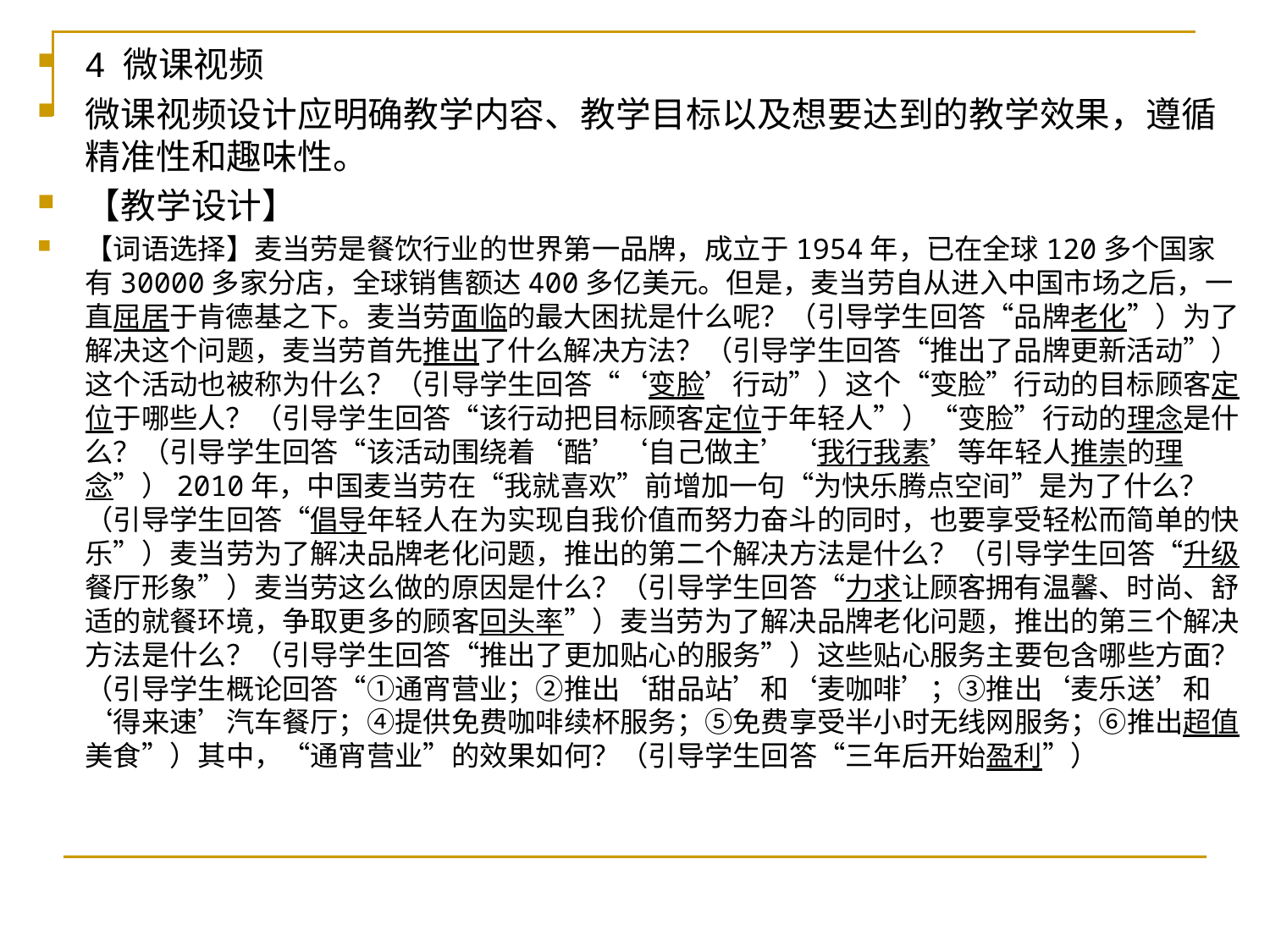

4 微课视频
微课视频设计应明确教学内容、教学目标以及想要达到的教学效果，遵循精准性和趣味性。
【教学设计】
【词语选择】麦当劳是餐饮行业的世界第一品牌，成立于1954年，已在全球120多个国家有30000多家分店，全球销售额达400多亿美元。但是，麦当劳自从进入中国市场之后，一直屈居于肯德基之下。麦当劳面临的最大困扰是什么呢？（引导学生回答“品牌老化”）为了解决这个问题，麦当劳首先推出了什么解决方法？（引导学生回答“推出了品牌更新活动”）这个活动也被称为什么？（引导学生回答“‘变脸’行动”）这个“变脸”行动的目标顾客定位于哪些人？（引导学生回答“该行动把目标顾客定位于年轻人”）“变脸”行动的理念是什么？（引导学生回答“该活动围绕着‘酷’‘自己做主’‘我行我素’等年轻人推崇的理念”）2010年，中国麦当劳在“我就喜欢”前增加一句“为快乐腾点空间”是为了什么？（引导学生回答“倡导年轻人在为实现自我价值而努力奋斗的同时，也要享受轻松而简单的快乐”）麦当劳为了解决品牌老化问题，推出的第二个解决方法是什么？（引导学生回答“升级餐厅形象”）麦当劳这么做的原因是什么？（引导学生回答“力求让顾客拥有温馨、时尚、舒适的就餐环境，争取更多的顾客回头率”）麦当劳为了解决品牌老化问题，推出的第三个解决方法是什么？（引导学生回答“推出了更加贴心的服务”）这些贴心服务主要包含哪些方面？（引导学生概论回答“①通宵营业；②推出‘甜品站’和‘麦咖啡’；③推出‘麦乐送’和‘得来速’汽车餐厅；④提供免费咖啡续杯服务；⑤免费享受半小时无线网服务；⑥推出超值美食”）其中，“通宵营业”的效果如何？（引导学生回答“三年后开始盈利”）